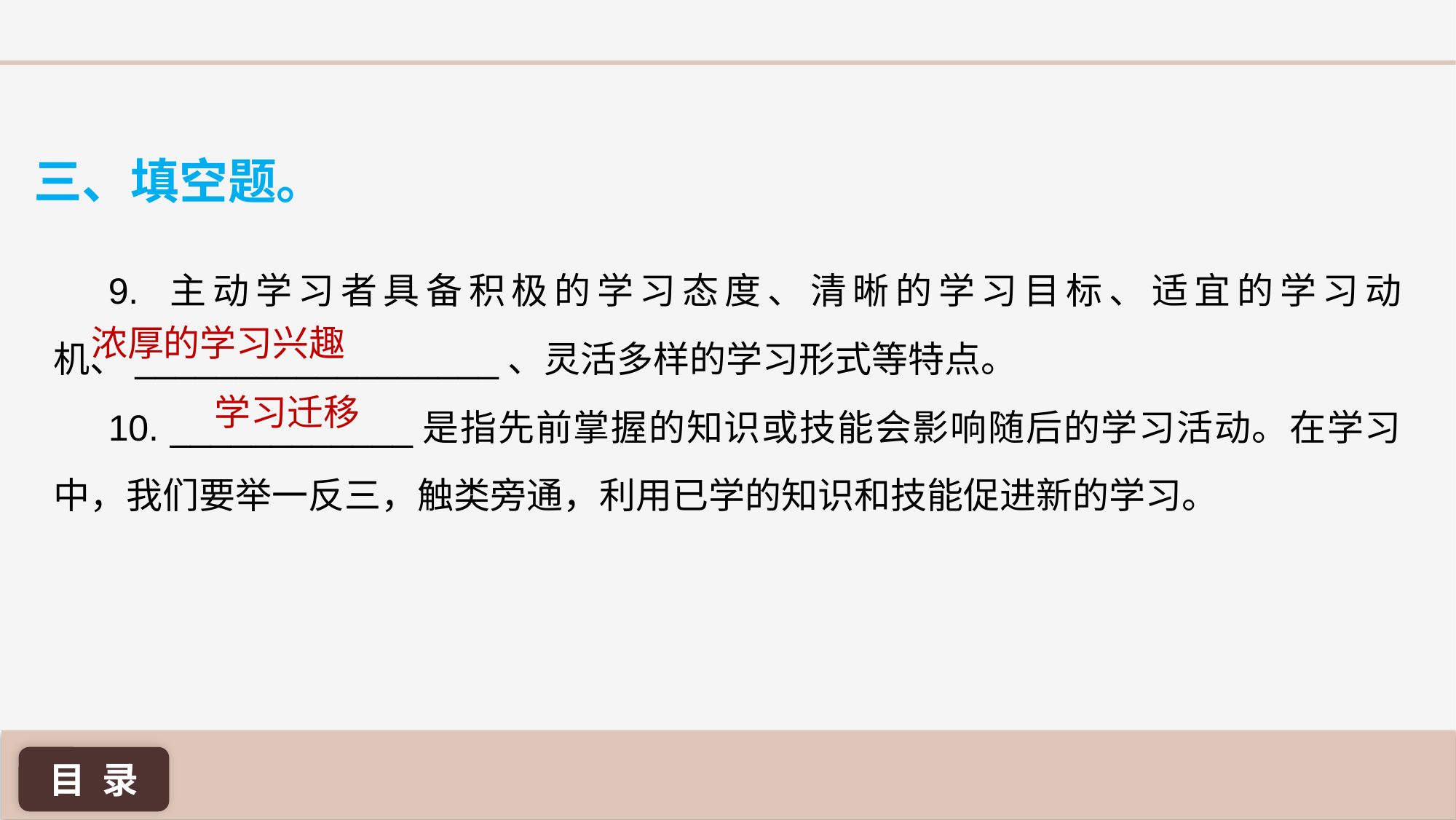

三、填空题。
9. 主动学习者具备积极的学习态度、清晰的学习目标、适宜的学习动机、__________________、灵活多样的学习形式等特点。
10. ____________是指先前掌握的知识或技能会影响随后的学习活动。在学习中，我们要举一反三，触类旁通，利用已学的知识和技能促进新的学习。
浓厚的学习兴趣
学习迁移